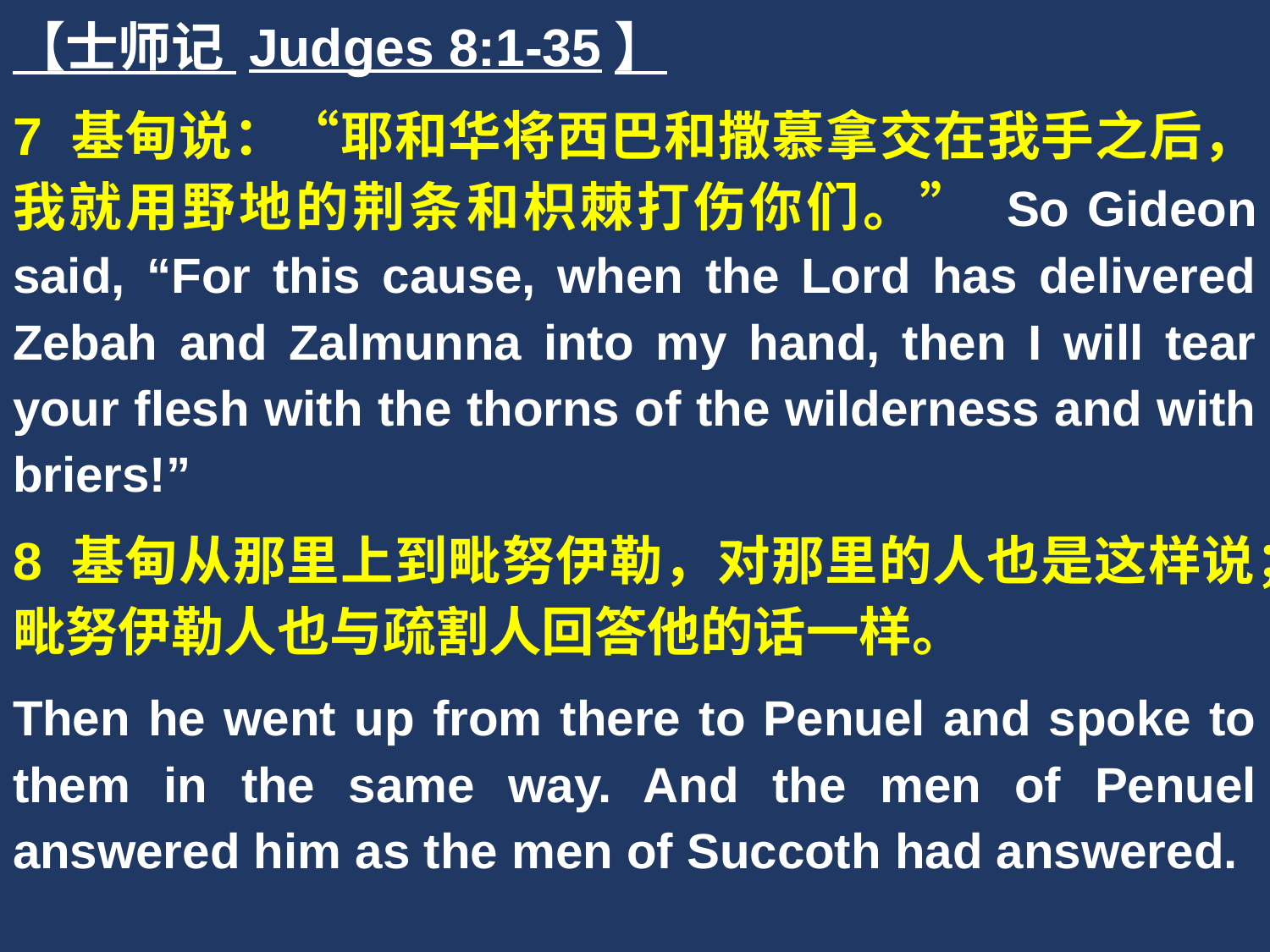

【士师记 Judges 8:1-35】
7 基甸说：“耶和华将西巴和撒慕拿交在我手之后，我就用野地的荆条和枳棘打伤你们。” So Gideon said, “For this cause, when the Lord has delivered Zebah and Zalmunna into my hand, then I will tear your flesh with the thorns of the wilderness and with briers!”
8 基甸从那里上到毗努伊勒，对那里的人也是这样说；毗努伊勒人也与疏割人回答他的话一样。
Then he went up from there to Penuel and spoke to them in the same way. And the men of Penuel answered him as the men of Succoth had answered.